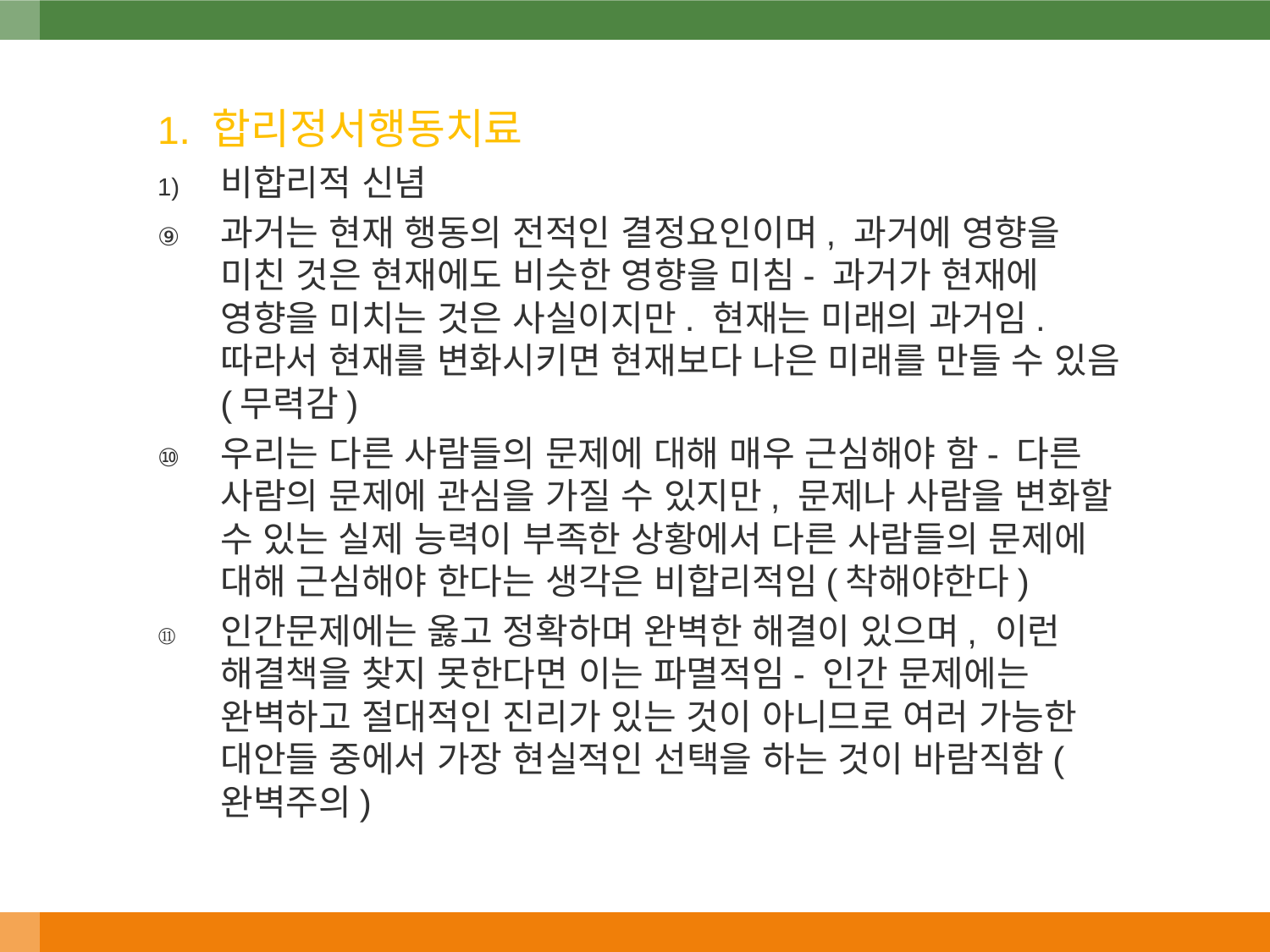

1. 합리정서행동치료
비합리적 신념
과거는 현재 행동의 전적인 결정요인이며, 과거에 영향을 미친 것은 현재에도 비슷한 영향을 미침- 과거가 현재에 영향을 미치는 것은 사실이지만. 현재는 미래의 과거임. 따라서 현재를 변화시키면 현재보다 나은 미래를 만들 수 있음(무력감)
우리는 다른 사람들의 문제에 대해 매우 근심해야 함- 다른 사람의 문제에 관심을 가질 수 있지만, 문제나 사람을 변화할 수 있는 실제 능력이 부족한 상황에서 다른 사람들의 문제에 대해 근심해야 한다는 생각은 비합리적임(착해야한다)
인간문제에는 옳고 정확하며 완벽한 해결이 있으며, 이런 해결책을 찾지 못한다면 이는 파멸적임- 인간 문제에는 완벽하고 절대적인 진리가 있는 것이 아니므로 여러 가능한 대안들 중에서 가장 현실적인 선택을 하는 것이 바람직함(완벽주의)